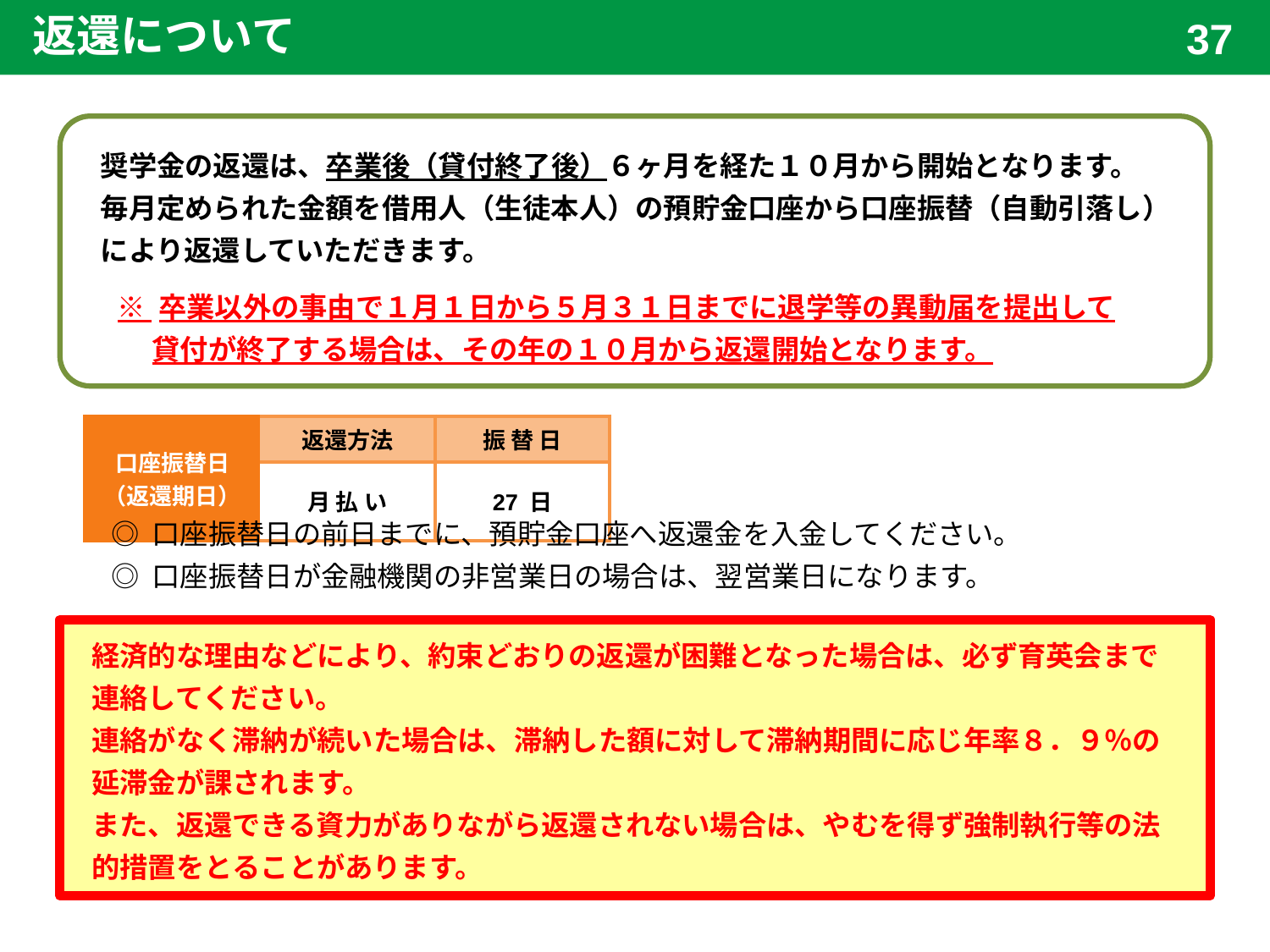

返還について
37
  奨学金の返還は、卒業後（貸付終了後）６ヶ月を経た１０月から開始となります。
  毎月定められた金額を借用人（生徒本人）の預貯金口座から口座振替（自動引落し）
  により返還していただきます。

※ 卒業以外の事由で１月１日から５月３１日までに退学等の異動届を提出して
　 貸付が終了する場合は、その年の１０月から返還開始となります。
| 口座振替日 （返還期日） | 返還方法 | 振 替 日 |
| --- | --- | --- |
|  | 月 払 い | 27 日 |
◎ 口座振替日の前日までに、預貯金口座へ返還金を入金してください。
◎ 口座振替日が金融機関の非営業日の場合は、翌営業日になります。
  経済的な理由などにより、約束どおりの返還が困難となった場合は、必ず育英会まで
  連絡してください。
  連絡がなく滞納が続いた場合は、滞納した額に対して滞納期間に応じ年率８．９％の
  延滞金が課されます。
  また、返還できる資力がありながら返還されない場合は、やむを得ず強制執行等の法
  的措置をとることがあります。